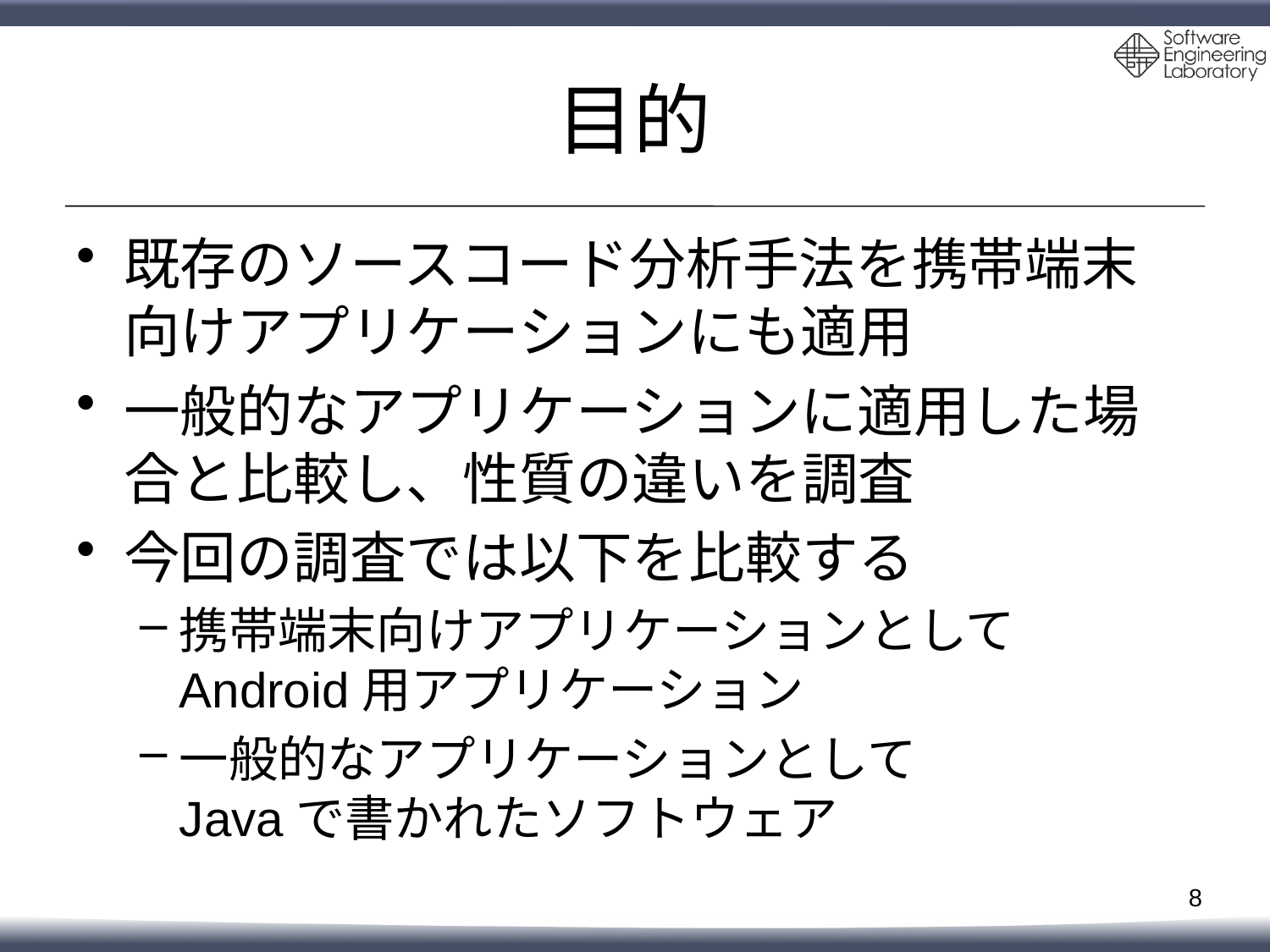

# 目的
既存のソースコード分析手法を携帯端末向けアプリケーションにも適用
一般的なアプリケーションに適用した場合と比較し、性質の違いを調査
今回の調査では以下を比較する
携帯端末向けアプリケーションとして
Android用アプリケーション
一般的なアプリケーションとして
Javaで書かれたソフトウェア
8